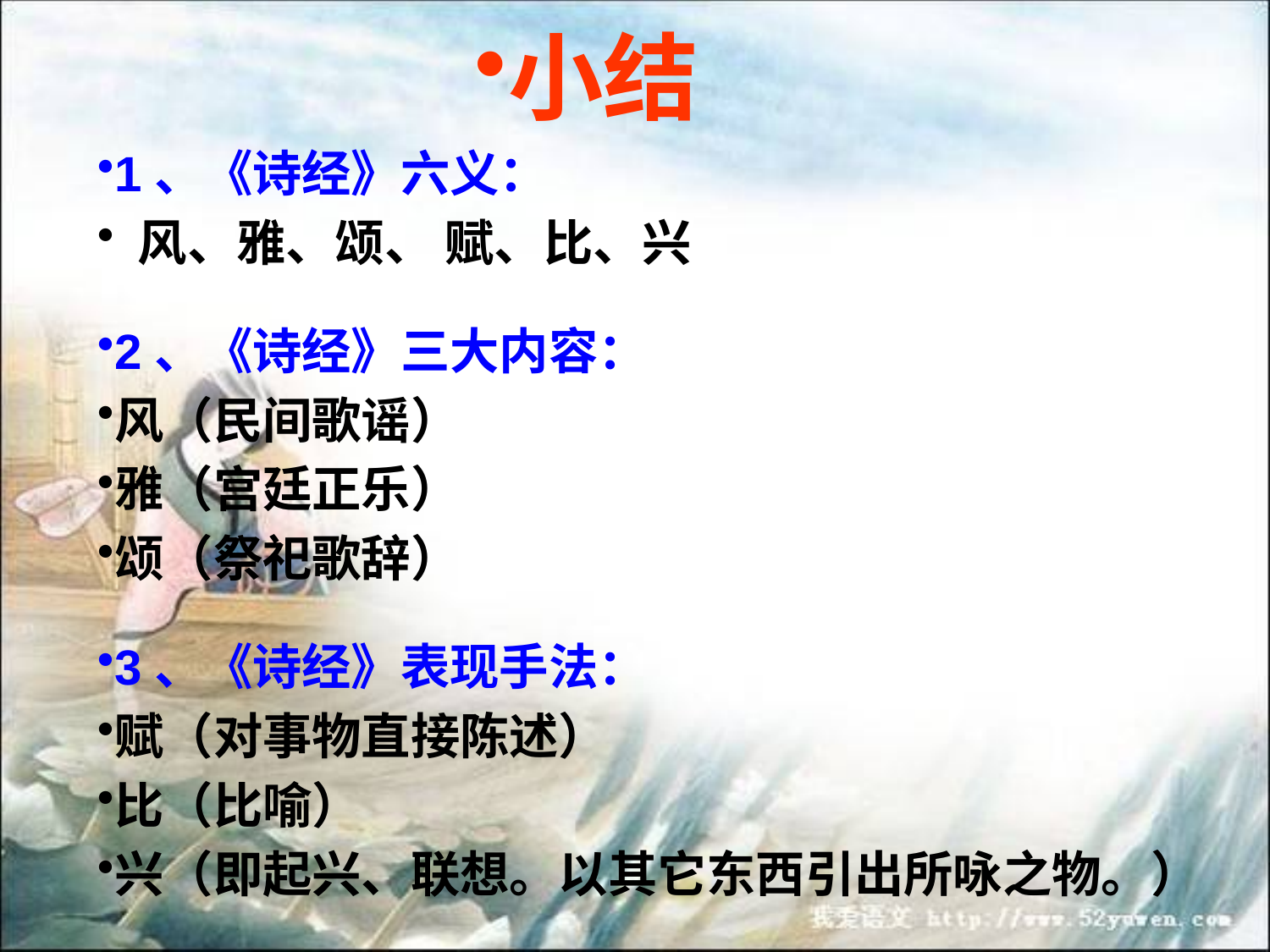

小结
1、《诗经》六义：
 风、雅、颂、 赋、比、兴

2、《诗经》三大内容：
风（民间歌谣）
雅（宫廷正乐）
颂（祭祀歌辞）

3、《诗经》表现手法：
赋（对事物直接陈述）
比（比喻）
兴（即起兴、联想。以其它东西引出所咏之物。）